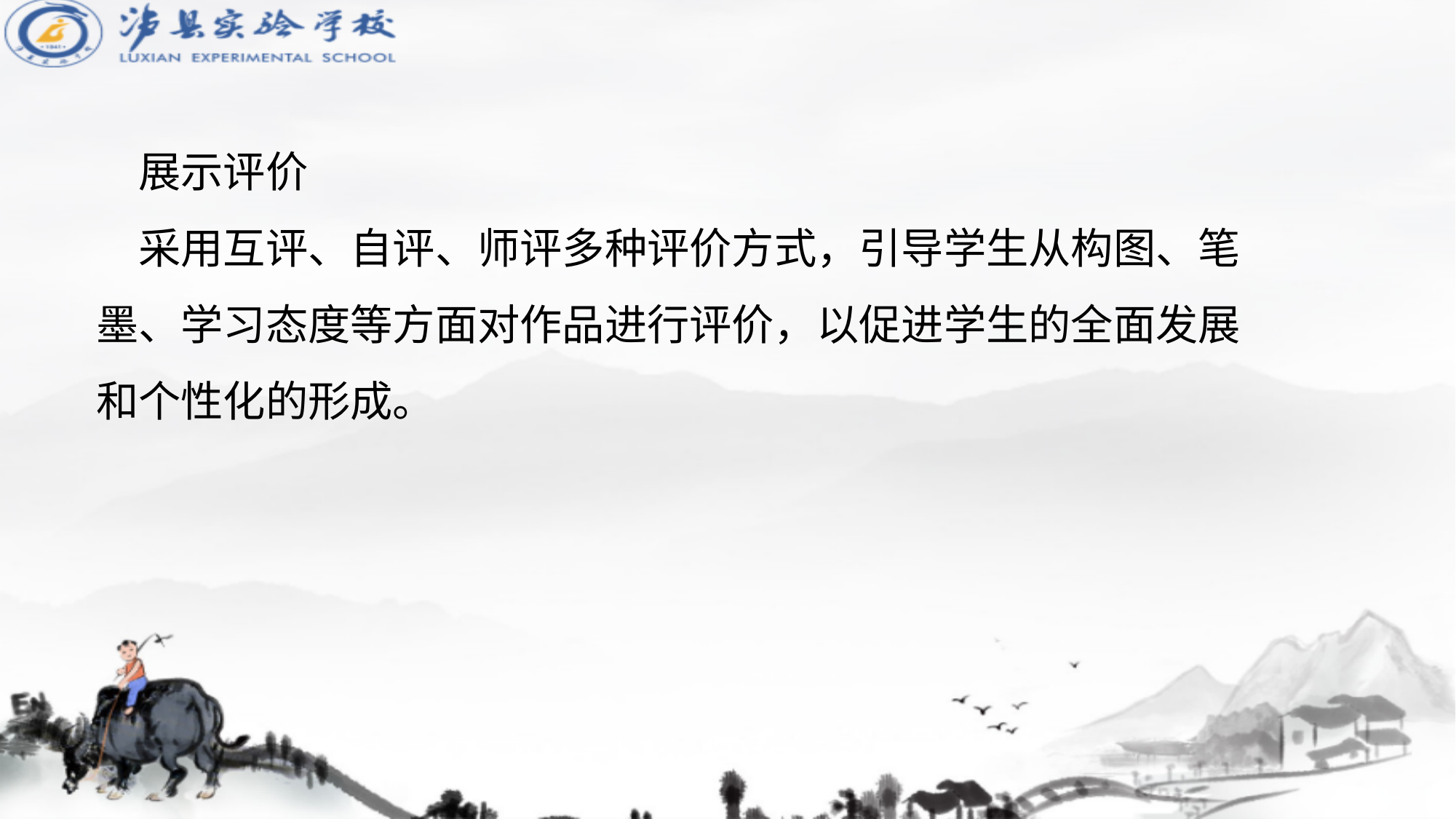

展示评价
采用互评、自评、师评多种评价方式，引导学生从构图、笔墨、学习态度等方面对作品进行评价，以促进学生的全面发展和个性化的形成。